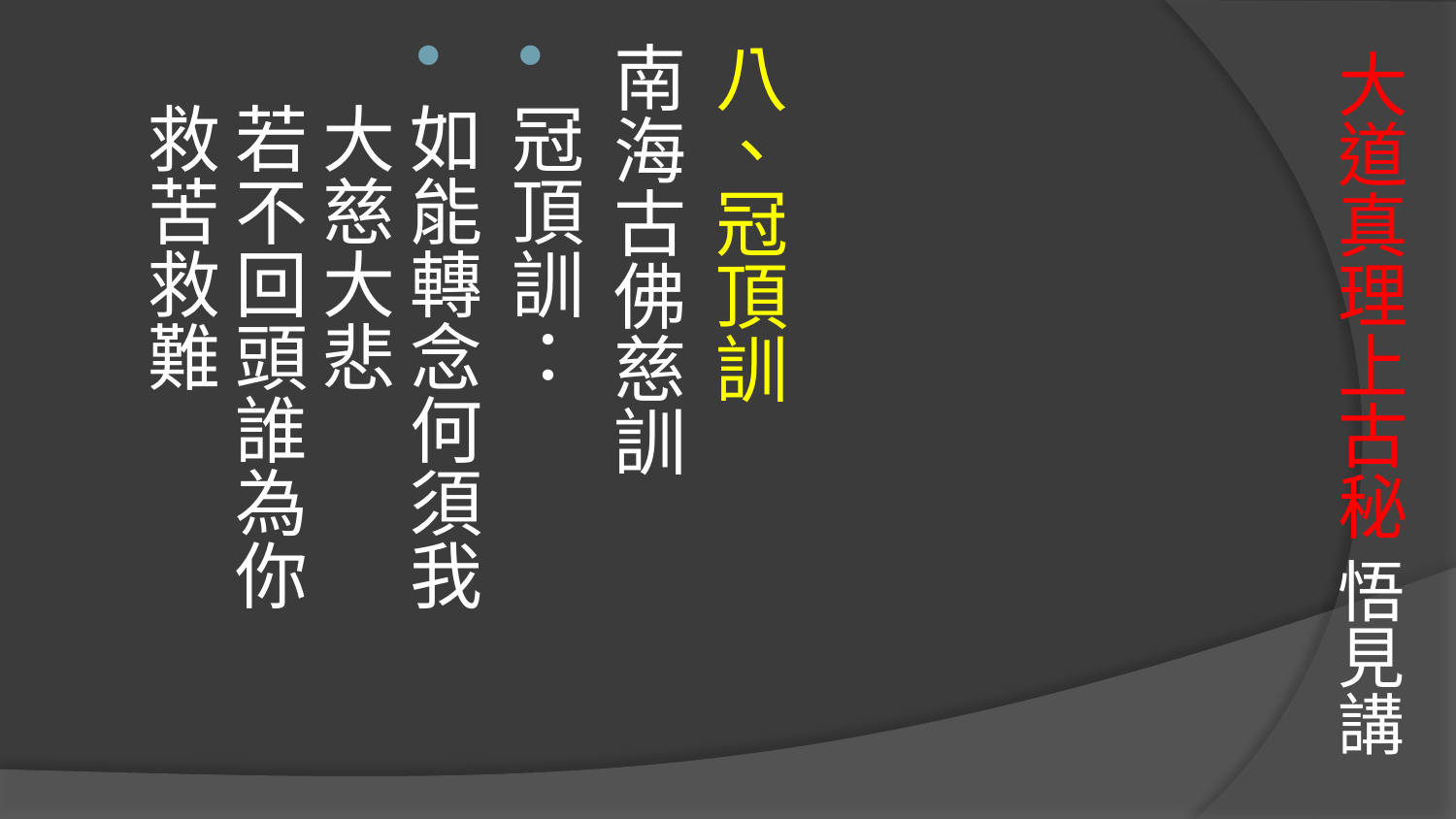

# 大道真理上古秘 悟見講
八、冠頂訓
南海古佛慈訓
冠頂訓：
如能轉念何須我           大慈大悲
若不回頭誰為你           救苦救難